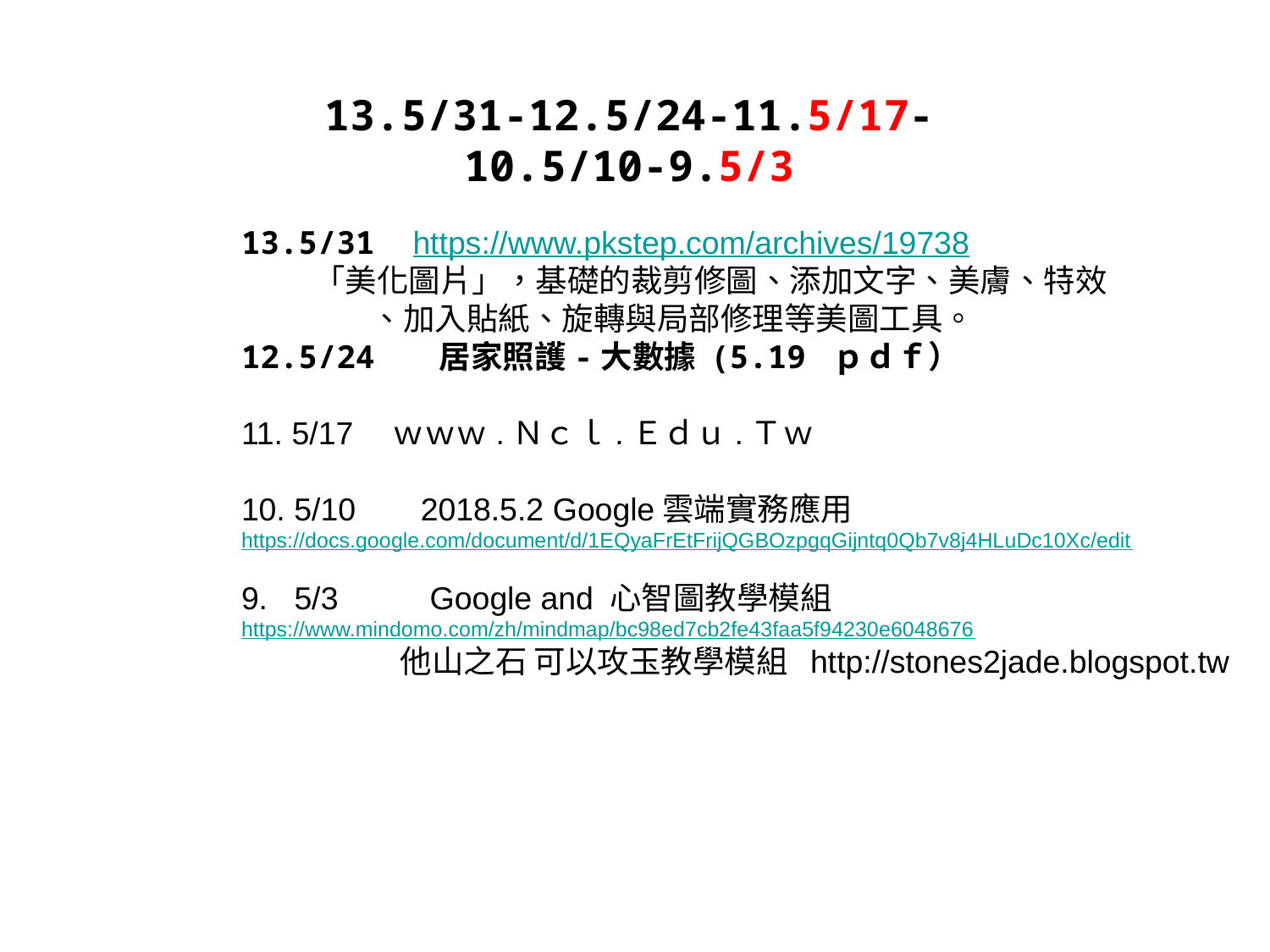

13.5/31-12.5/24-11.5/17-10.5/10-9.5/3
13.5/31  https://www.pkstep.com/archives/19738
         「美化圖片」，基礎的裁剪修圖、添加文字、美膚、特效
                 、加入貼紙、旋轉與局部修理等美圖工具。
12.5/24   居家照護-大數據 (5.19 ｐｄｆ）

11. 5/17　ｗｗｗ.Ｎｃｌ.Ｅｄｕ.Ｔｗ

10. 5/10  　2018.5.2 Google雲端實務應用
https://docs.google.com/document/d/1EQyaFrEtFrijQGBOzpgqGijntq0Qb7v8j4HLuDc10Xc/edit

9.   5/3     　Google and 心智圖教學模組
https://www.mindomo.com/zh/mindmap/bc98ed7cb2fe43faa5f94230e6048676
　　　　　他山之石 可以攻玉教學模組  http://stones2jade.blogspot.tw